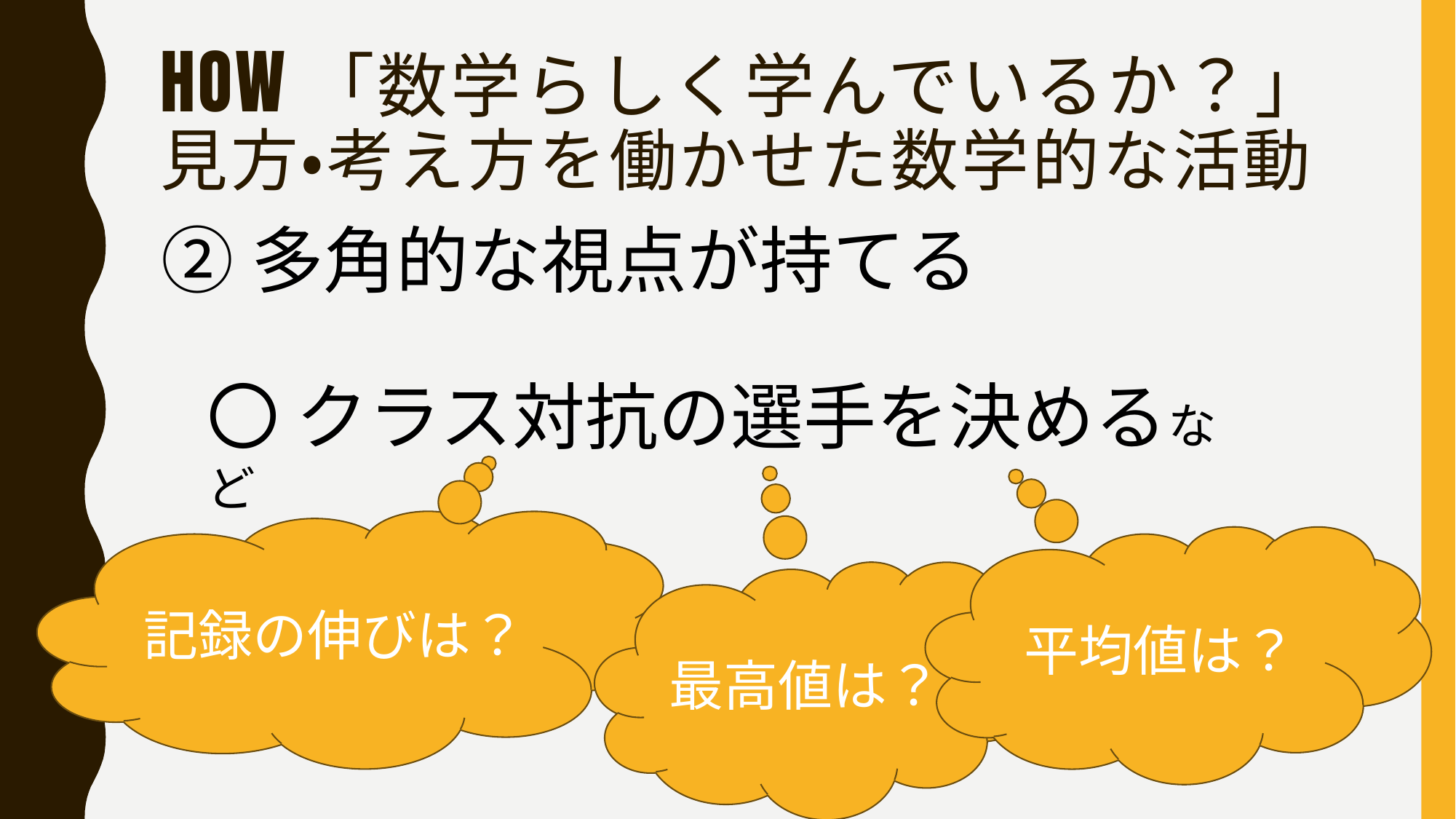

# HOW「数学らしく学んでいるか？」見方・考え方を働かせた数学的な活動
②多角的な視点が持てる
〇 クラス対抗の選手を決めるなど
記録の伸びは？
平均値は？
最高値は？